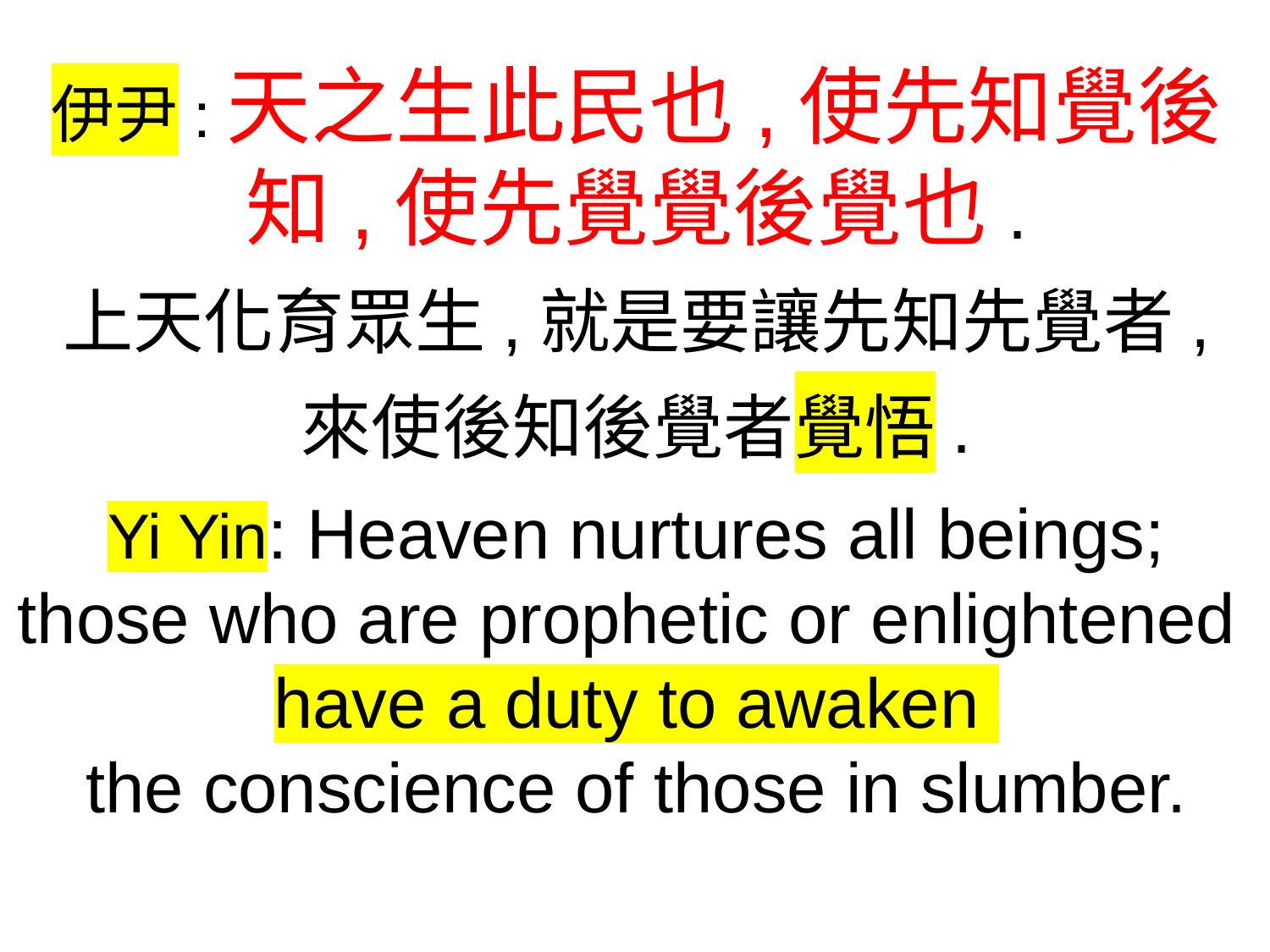

伊尹:天之生此民也,使先知覺後知,使先覺覺後覺也.
上天化育眾生,就是要讓先知先覺者,
來使後知後覺者覺悟.
Yi Yin: Heaven nurtures all beings; those who are prophetic or enlightened
have a duty to awaken
the conscience of those in slumber.